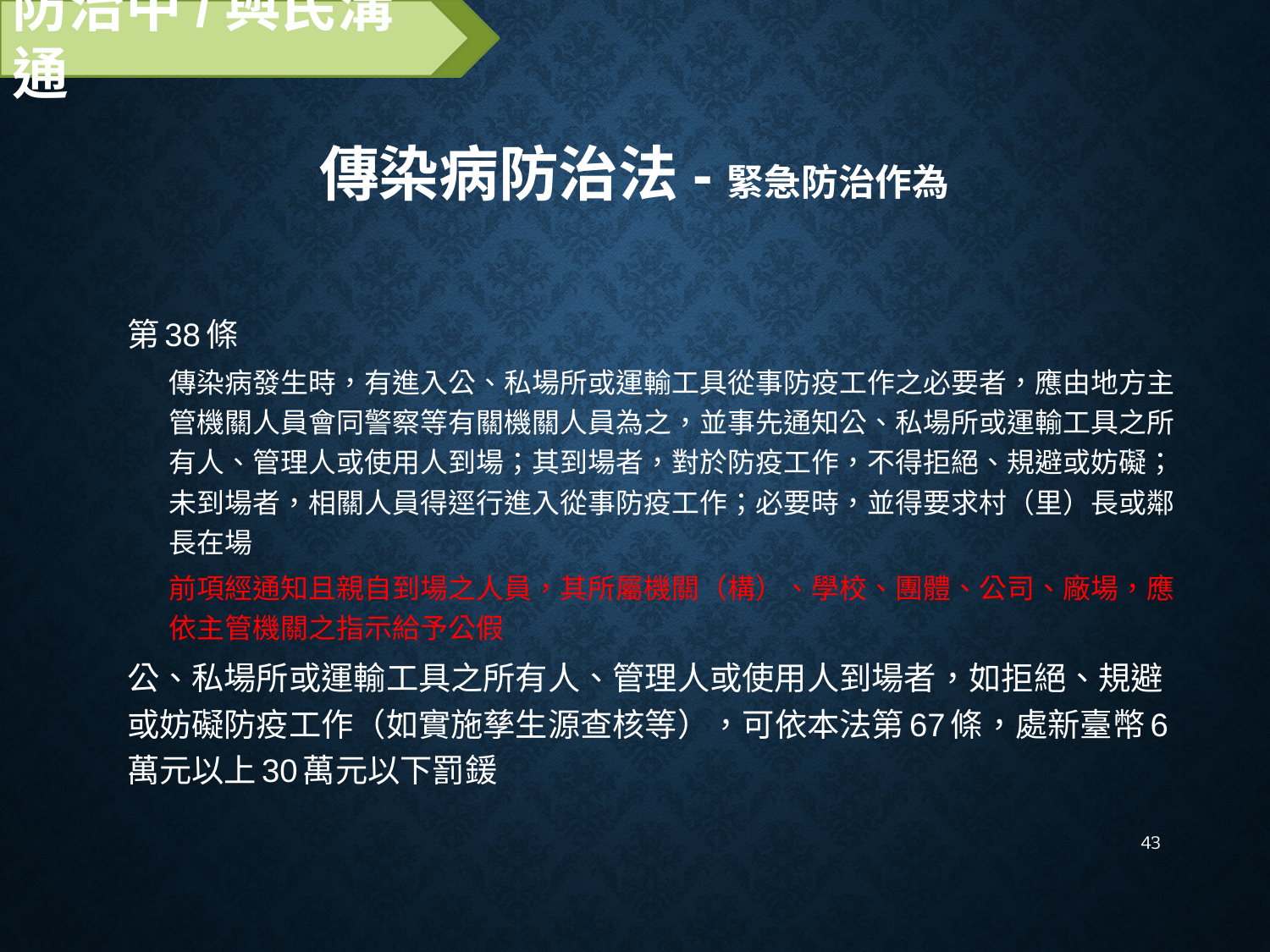

防治中/與民溝通
# 傳染病防治法-緊急防治作為
第38條
傳染病發生時，有進入公、私場所或運輸工具從事防疫工作之必要者，應由地方主管機關人員會同警察等有關機關人員為之，並事先通知公、私場所或運輸工具之所有人、管理人或使用人到場；其到場者，對於防疫工作，不得拒絕、規避或妨礙；未到場者，相關人員得逕行進入從事防疫工作；必要時，並得要求村（里）長或鄰長在場
前項經通知且親自到場之人員，其所屬機關（構）、學校、團體、公司、廠場，應依主管機關之指示給予公假
公、私場所或運輸工具之所有人、管理人或使用人到場者，如拒絕、規避或妨礙防疫工作（如實施孳生源查核等），可依本法第67條，處新臺幣6萬元以上30萬元以下罰鍰
43